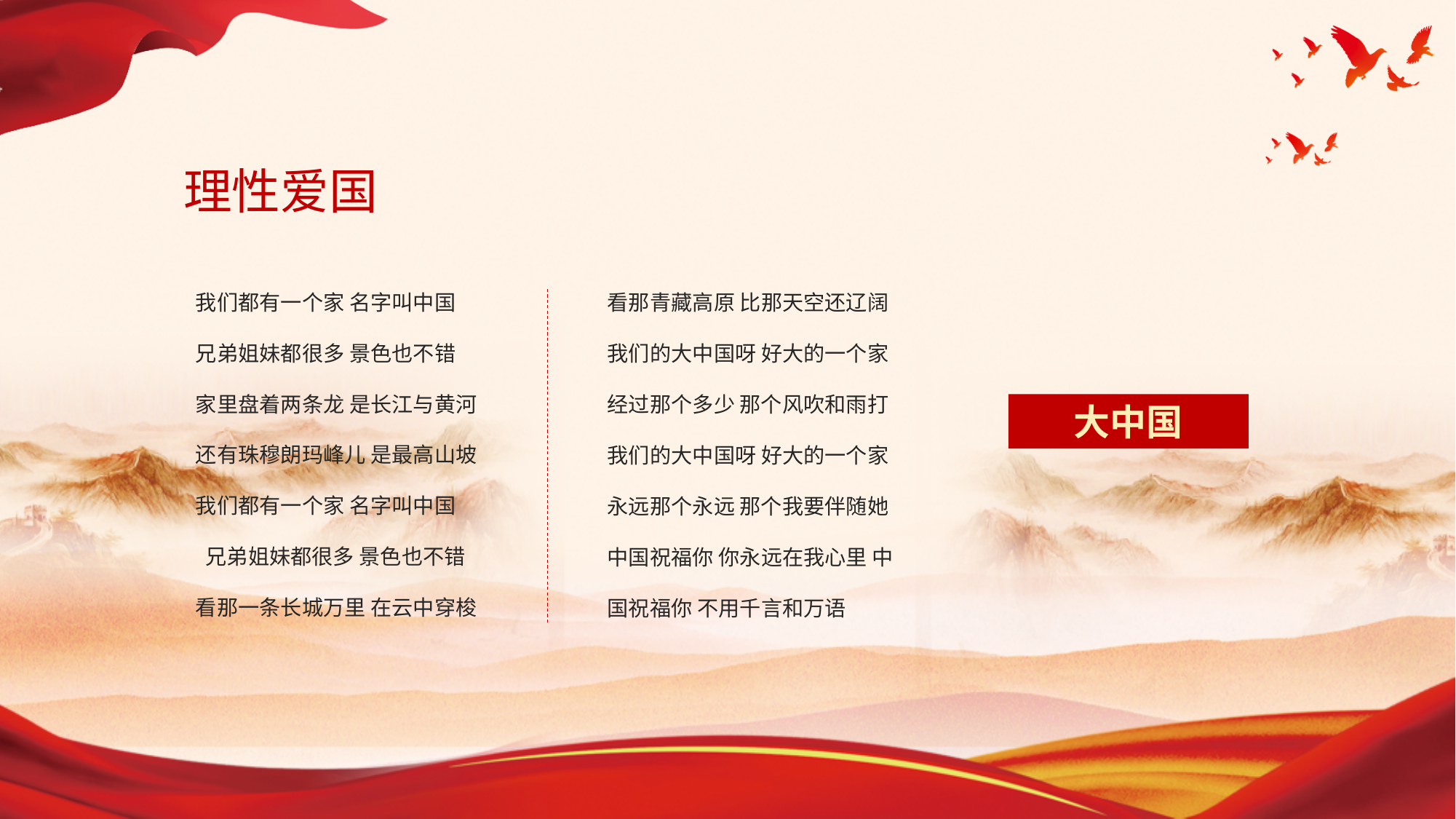

理性爱国
我们都有一个家 名字叫中国
兄弟姐妹都很多 景色也不错
家里盘着两条龙 是长江与黄河
还有珠穆朗玛峰儿 是最高山坡
我们都有一个家 名字叫中国
 兄弟姐妹都很多 景色也不错
看那一条长城万里 在云中穿梭
看那青藏高原 比那天空还辽阔
我们的大中国呀 好大的一个家
经过那个多少 那个风吹和雨打
我们的大中国呀 好大的一个家
永远那个永远 那个我要伴随她 中国祝福你 你永远在我心里 中国祝福你 不用千言和万语

大中国